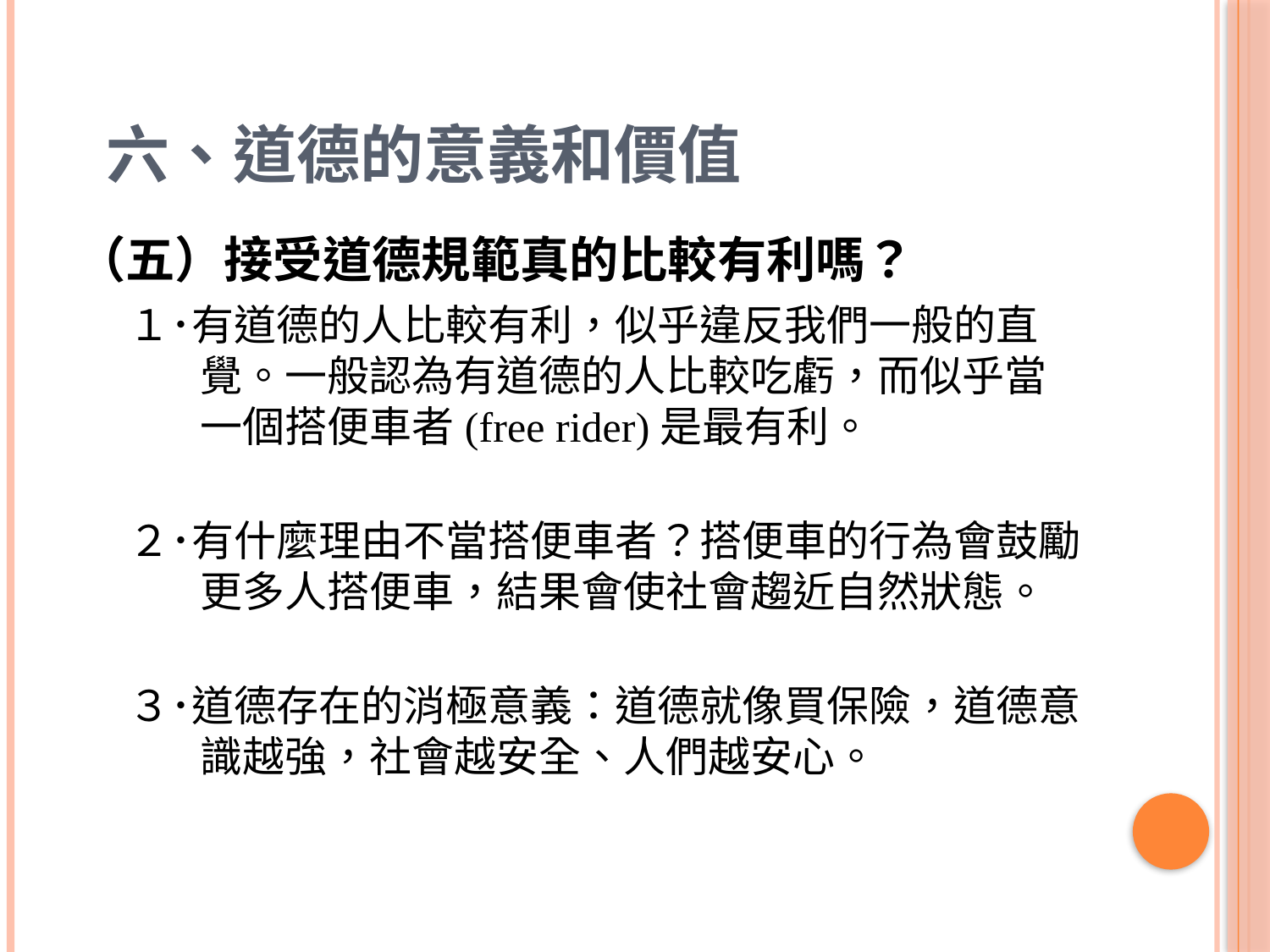

# 六、道德的意義和價值
（五）接受道德規範真的比較有利嗎？
　 １･有道德的人比較有利，似乎違反我們一般的直覺。一般認為有道德的人比較吃虧，而似乎當一個搭便車者(free rider)是最有利。

　 ２･有什麼理由不當搭便車者？搭便車的行為會鼓勵更多人搭便車，結果會使社會趨近自然狀態。

　 ３･道德存在的消極意義：道德就像買保險，道德意識越強，社會越安全、人們越安心。